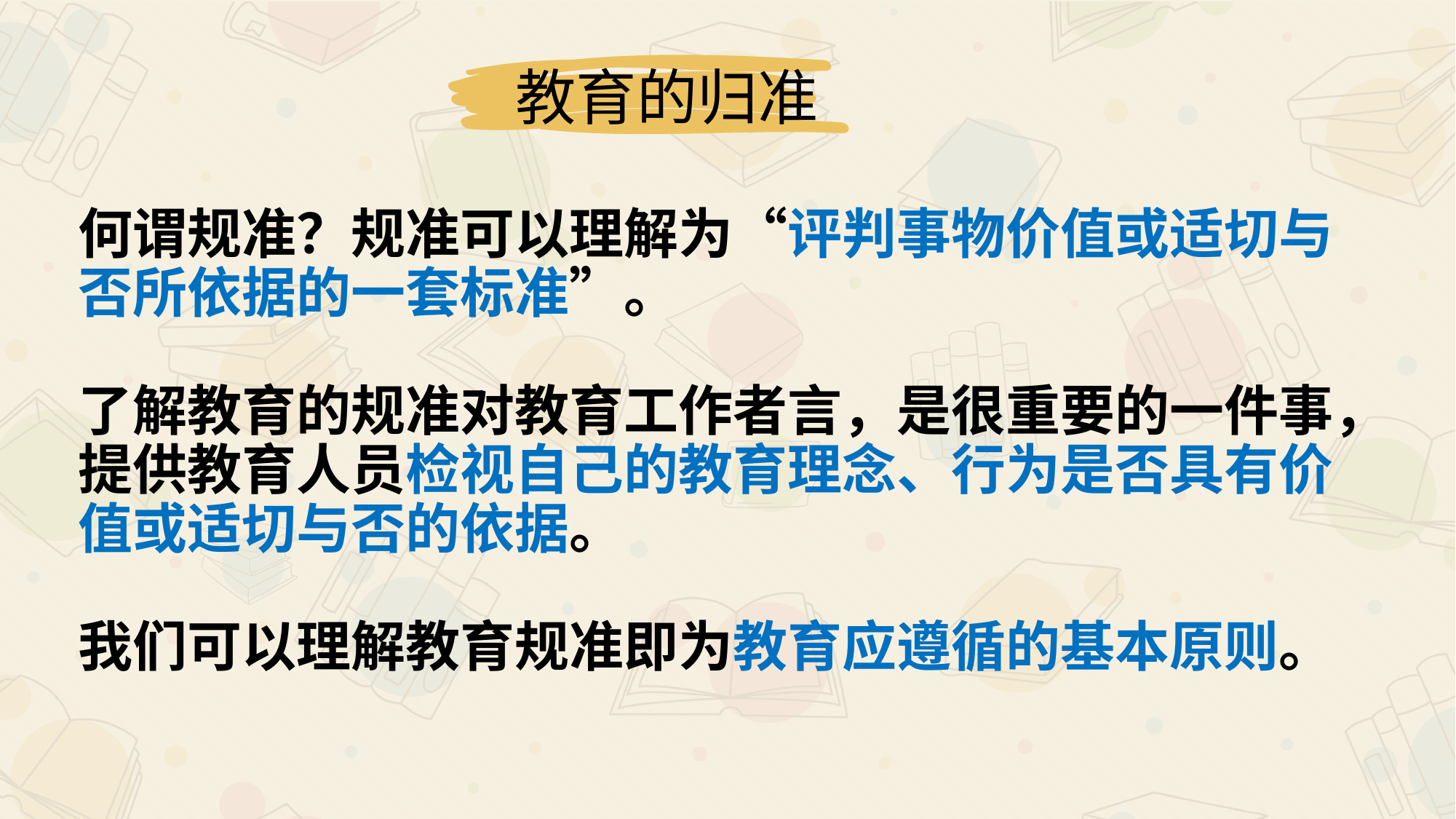

教育的归准
何谓规准？规准可以理解为“评判事物价值或适切与否所依据的一套标准”。

了解教育的规准对教育工作者言，是很重要的一件事，提供教育人员检视自己的教育理念、行为是否具有价值或适切与否的依据。

我们可以理解教育规准即为教育应遵循的基本原则。